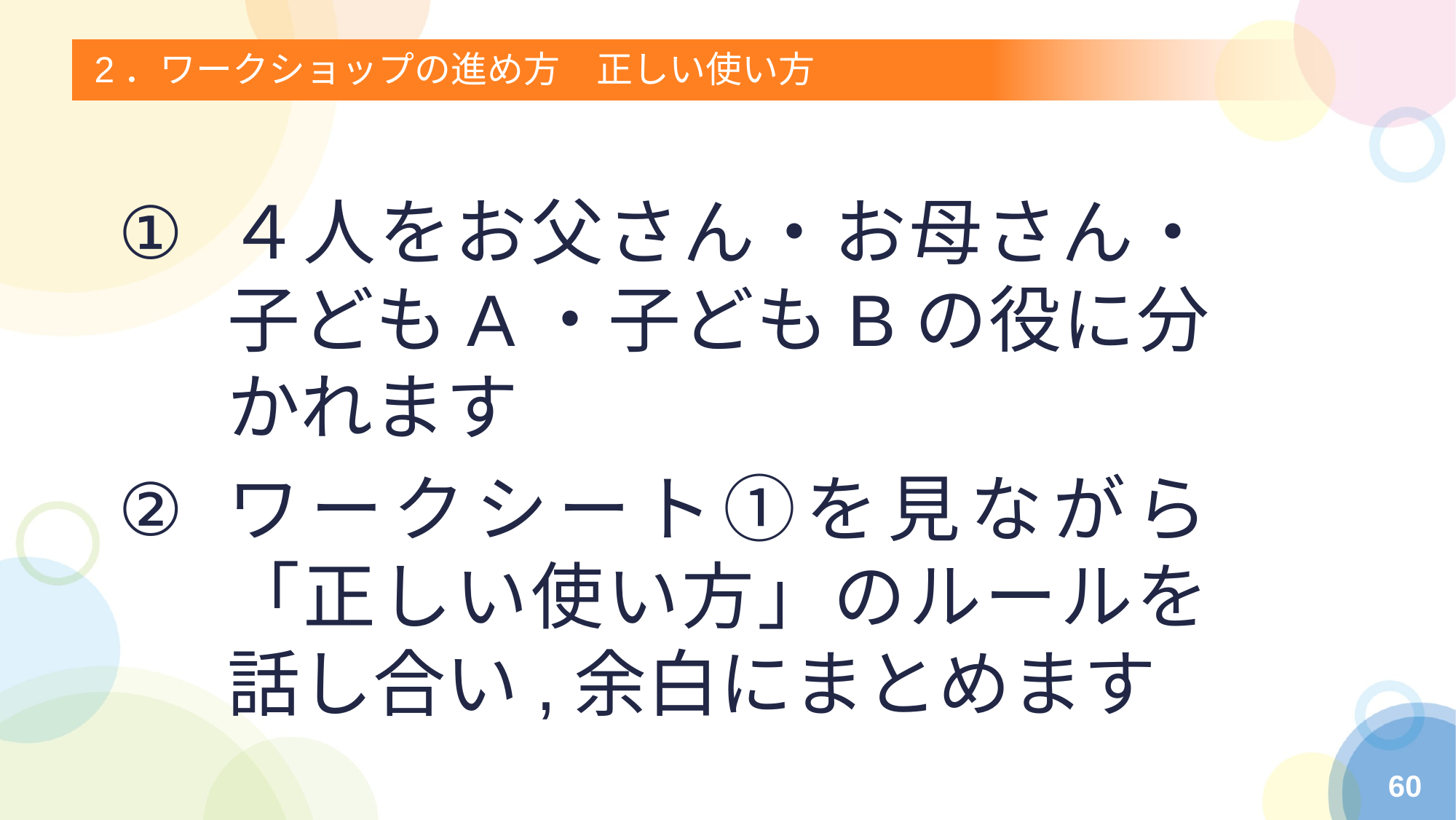

# 2．ワークショップの進め方　正しい使い方
４人をお父さん・お母さん・子どもA・子どもBの役に分かれます
ワークシート①を見ながら「正しい使い方」のルールを話し合い,余白にまとめます
60